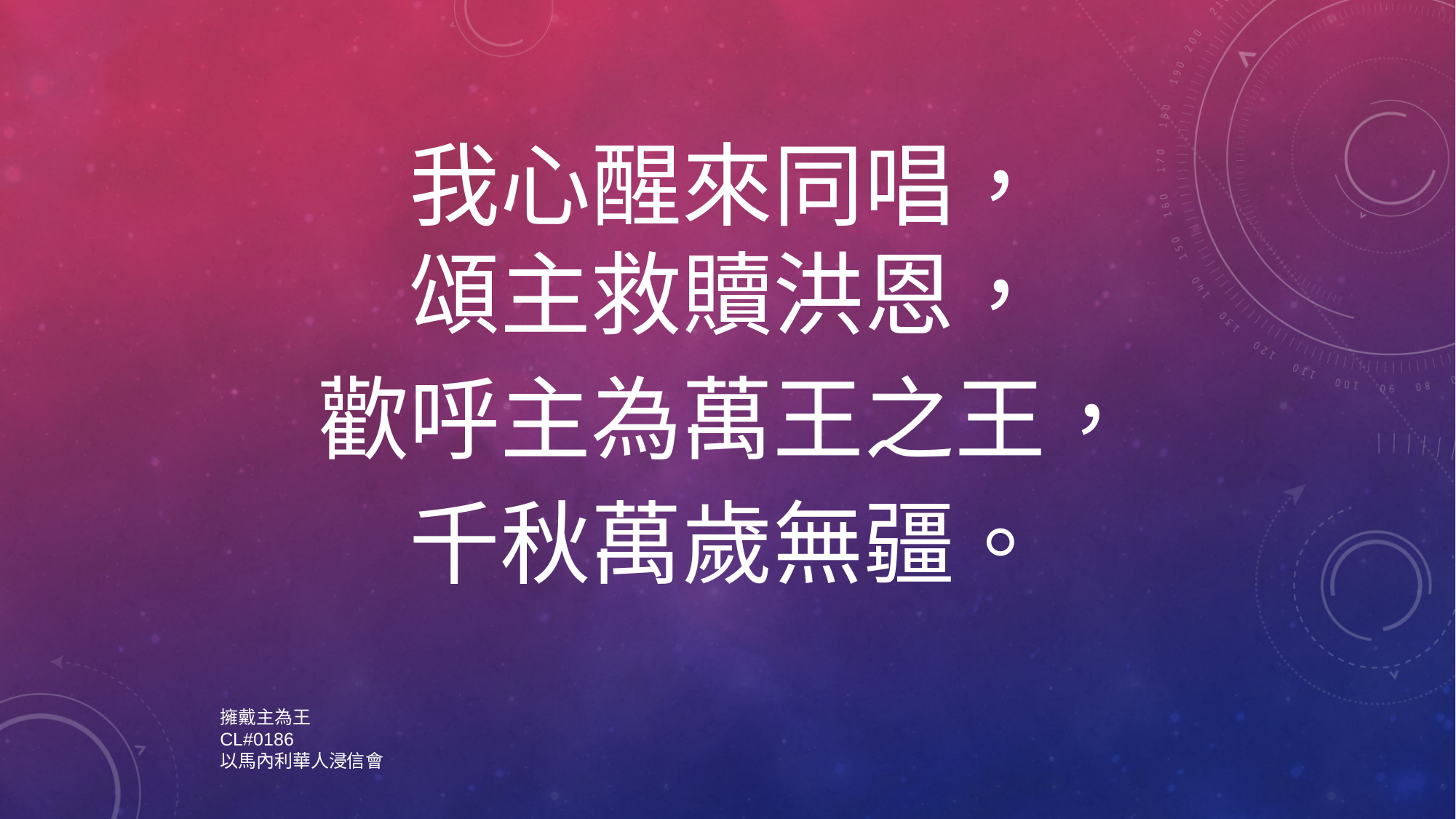

我心醒來同唱，
頌主救贖洪恩，
歡呼主為萬王之王，
千秋萬歲無疆。
擁戴主為王
CL#0186
以馬內利華人浸信會